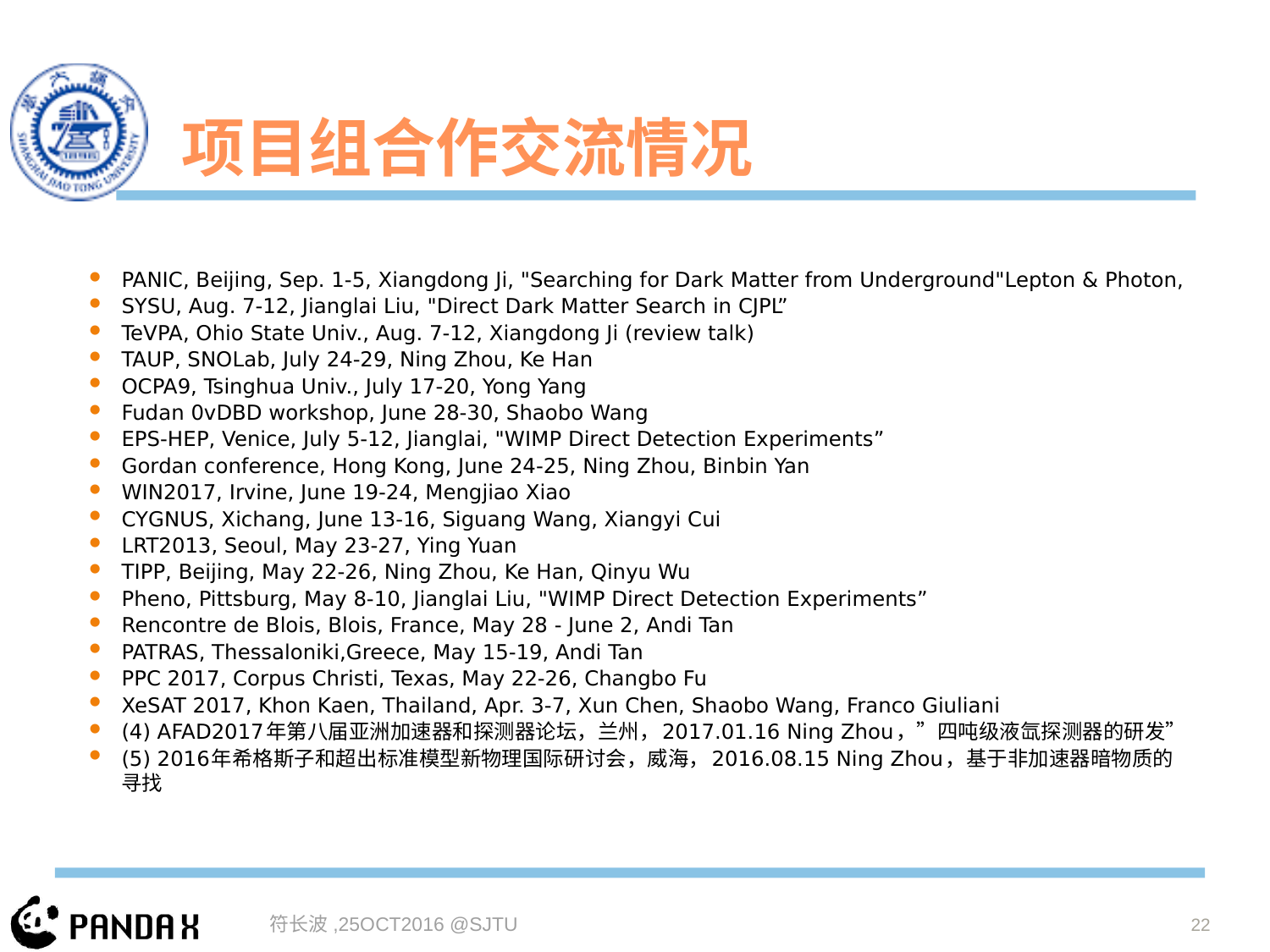

# 项目组合作交流情况
PANIC, Beijing, Sep. 1-5, Xiangdong Ji, "Searching for Dark Matter from Underground"Lepton & Photon,
SYSU, Aug. 7-12, Jianglai Liu, "Direct Dark Matter Search in CJPL”
TeVPA, Ohio State Univ., Aug. 7-12, Xiangdong Ji (review talk)
TAUP, SNOLab, July 24-29, Ning Zhou, Ke Han
OCPA9, Tsinghua Univ., July 17-20, Yong Yang
Fudan 0vDBD workshop, June 28-30, Shaobo Wang
EPS-HEP, Venice, July 5-12, Jianglai, "WIMP Direct Detection Experiments”
Gordan conference, Hong Kong, June 24-25, Ning Zhou, Binbin Yan
WIN2017, Irvine, June 19-24, Mengjiao Xiao
CYGNUS, Xichang, June 13-16, Siguang Wang, Xiangyi Cui
LRT2013, Seoul, May 23-27, Ying Yuan
TIPP, Beijing, May 22-26, Ning Zhou, Ke Han, Qinyu Wu
Pheno, Pittsburg, May 8-10, Jianglai Liu, "WIMP Direct Detection Experiments”
Rencontre de Blois, Blois, France, May 28 - June 2, Andi Tan
PATRAS, Thessaloniki,Greece, May 15-19, Andi Tan
PPC 2017, Corpus Christi, Texas, May 22-26, Changbo Fu
XeSAT 2017, Khon Kaen, Thailand, Apr. 3-7, Xun Chen, Shaobo Wang, Franco Giuliani
(4) AFAD2017年第八届亚洲加速器和探测器论坛，兰州，2017.01.16 Ning Zhou，”四吨级液氙探测器的研发”
(5) 2016年希格斯子和超出标准模型新物理国际研讨会，威海，2016.08.15 Ning Zhou，基于非加速器暗物质的寻找
22
符长波,25OCT2016 @SJTU